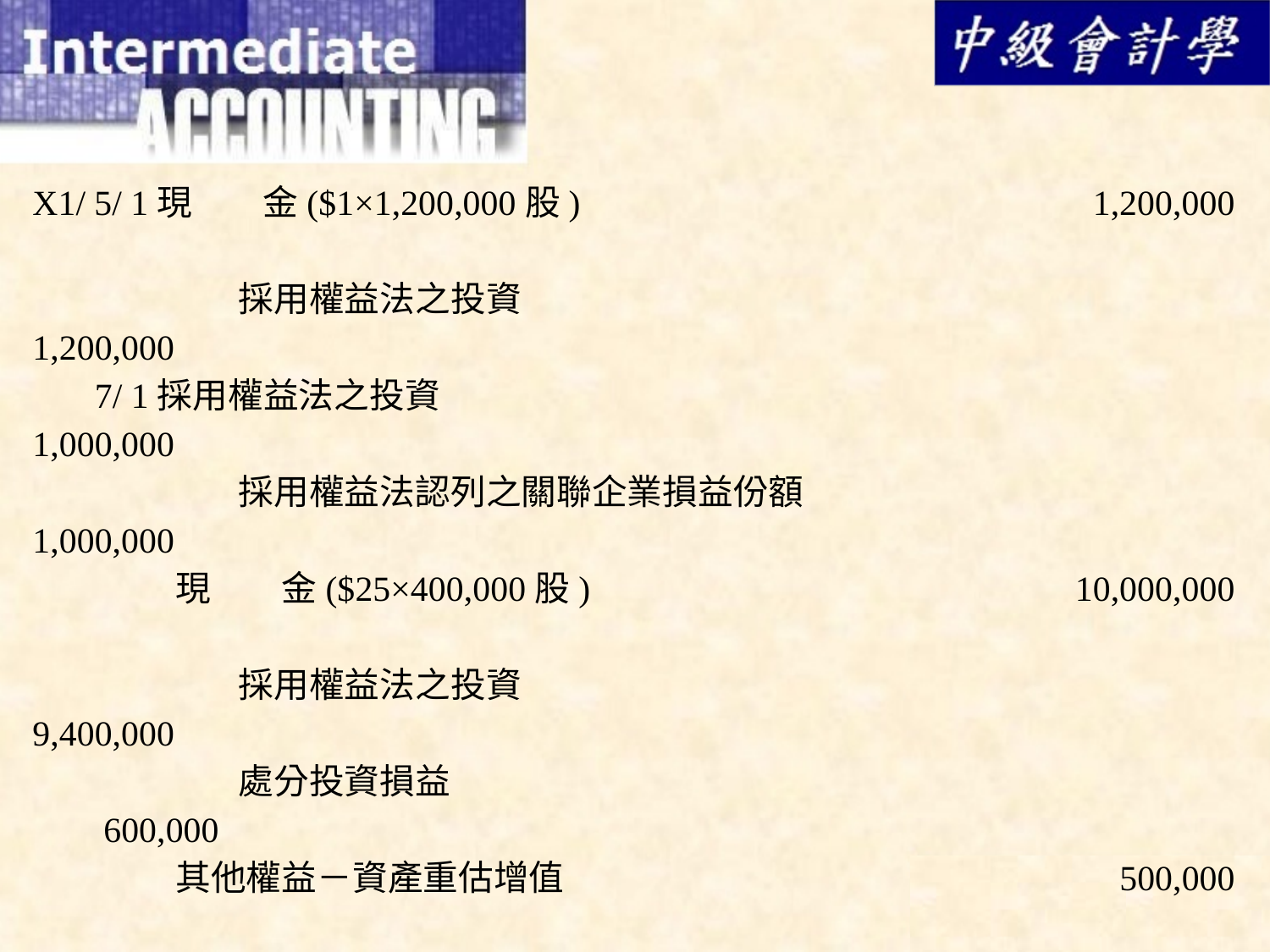

X1/ 5/ 1現　　金($1×1,200,000股)				     1,200,000
	         採用權益法之投資						 1,200,000
       7/ 1採用權益法之投資					     1,000,000
	         採用權益法認列之關聯企業損益份額			 1,000,000
	 現　　金($25×400,000股)				   10,000,000
	         採用權益法之投資						 9,400,000
	         處分投資損益						                600,000
	 其他權益－資產重估增值				        500,000
	         保留盈餘							    500,000
	本分錄可以不做。
	其他綜合損益－國外營運機構財務報表換算之
	    兌換差額						        400,000
	        其他綜合損益－透過其他綜合損益按公允
		價值衡量之金融資產未實現損益(債券)			    300,000
	　    處分投資損益						                100,000
	 本分錄必須做。